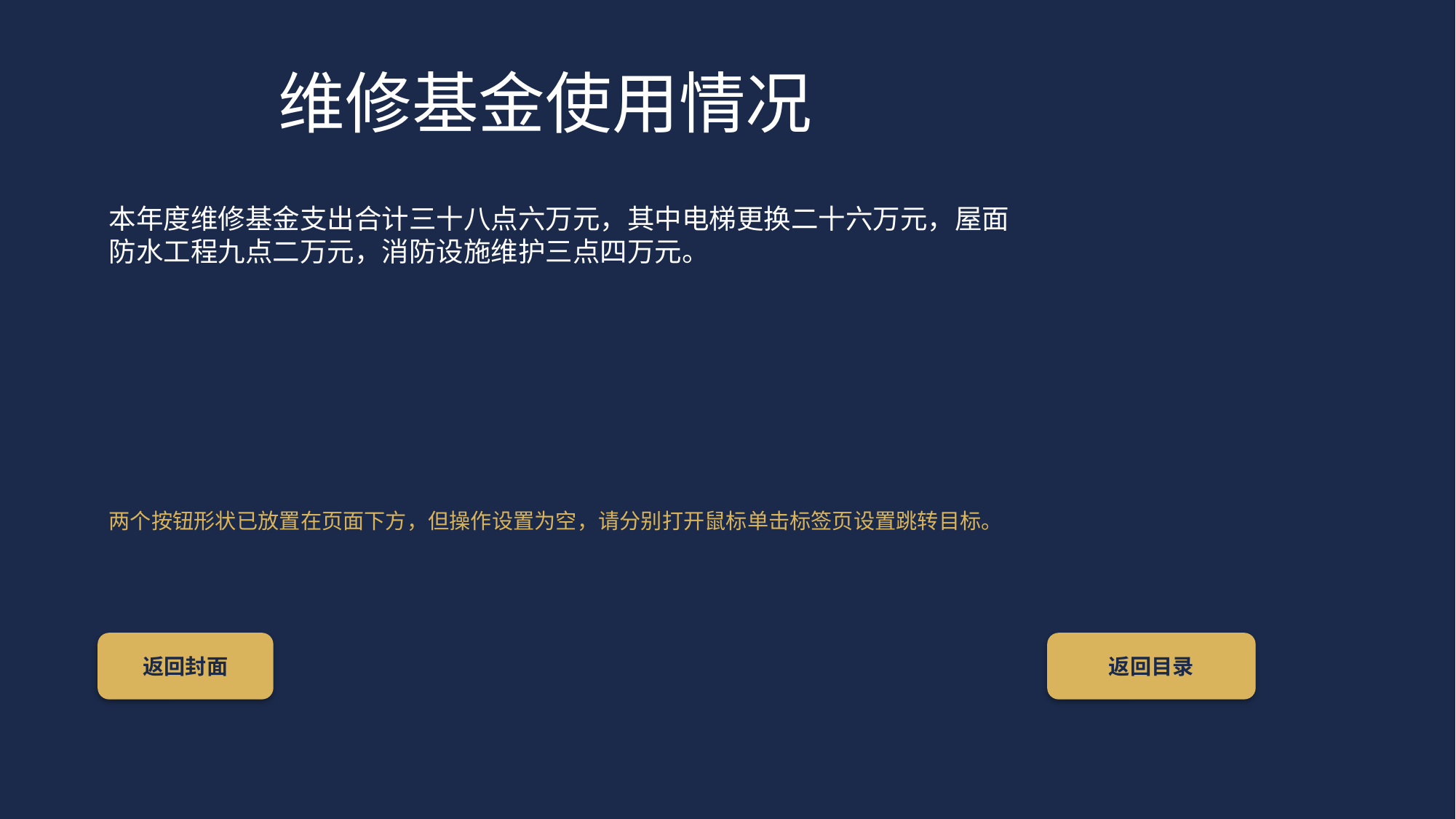

# 维修基金使用情况
本年度维修基金支出合计三十八点六万元，其中电梯更换二十六万元，屋面防水工程九点二万元，消防设施维护三点四万元。
两个按钮形状已放置在页面下方，但操作设置为空，请分别打开鼠标单击标签页设置跳转目标。
返回封面
返回目录